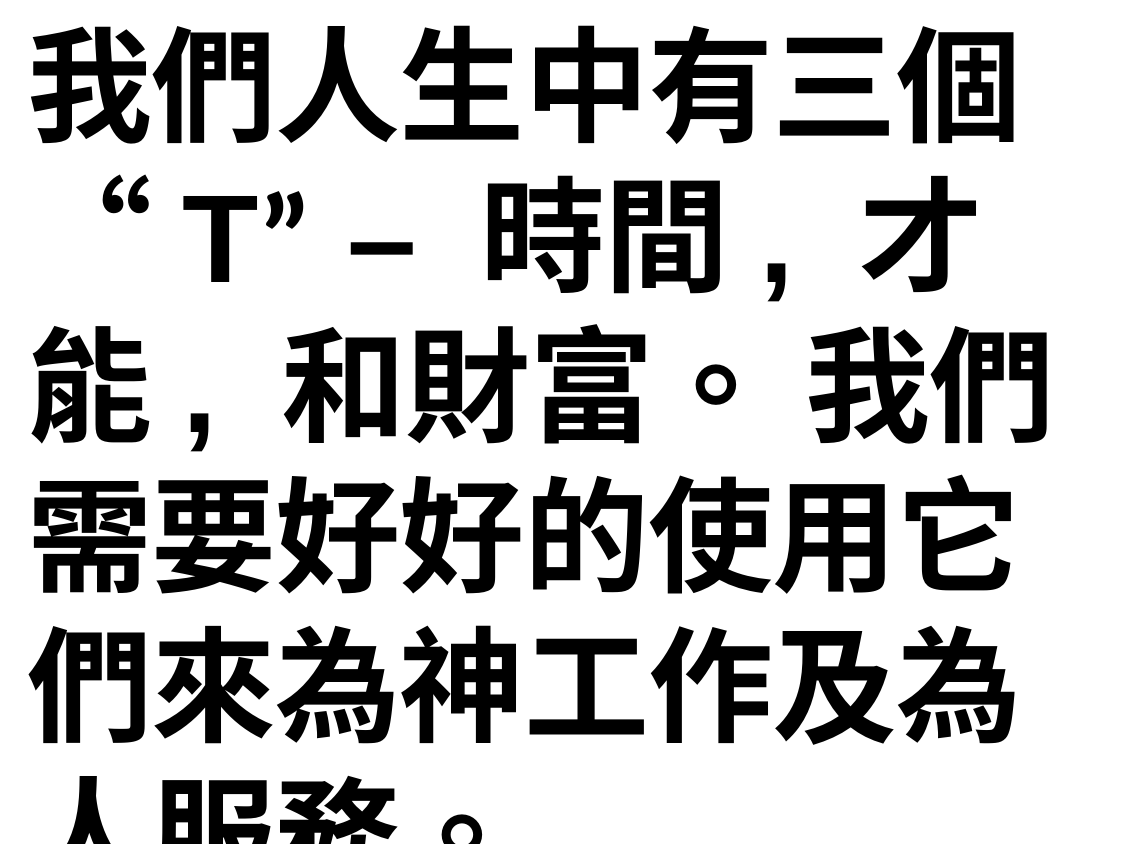

我們人生中有三個“T” – 時間, 才能, 和財富。 我們需要好好的使用它們來為神工作及為人服務。